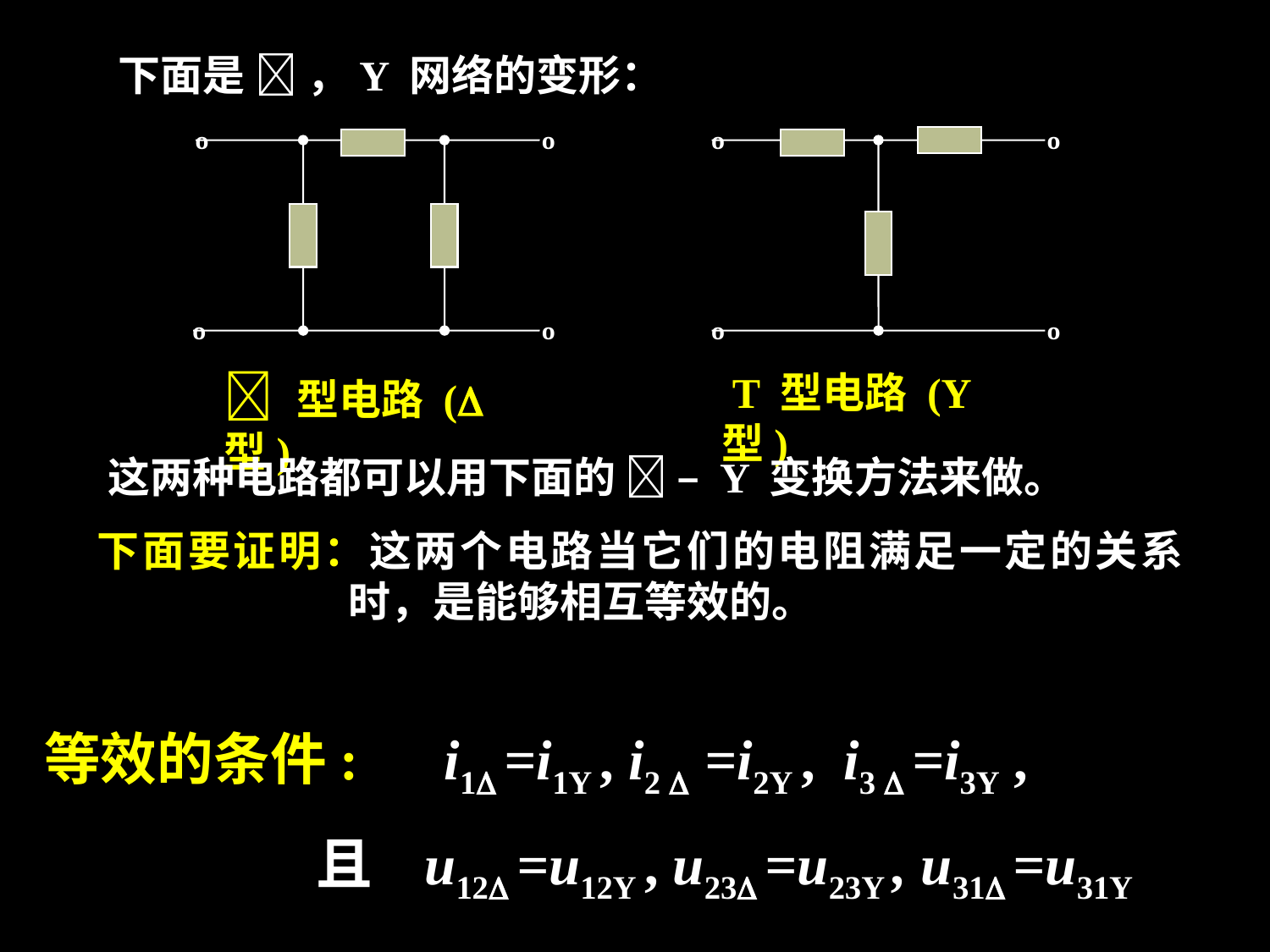

下面是 Δ ，Y 网络的变形：

º
º

º
º

º
º

º
º

π 型电路 (Δ 型)
 T 型电路 (Y 型)
这两种电路都可以用下面的 Δ – Y 变换方法来做。
下面要证明：这两个电路当它们的电阻满足一定的关系时，是能够相互等效的。
等效的条件:      i1Δ =i1Y , i2 Δ  =i2Y ,  i3 Δ =i3Y ,
                    且   u12Δ =u12Y , u23Δ =u23Y , u31Δ =u31Y